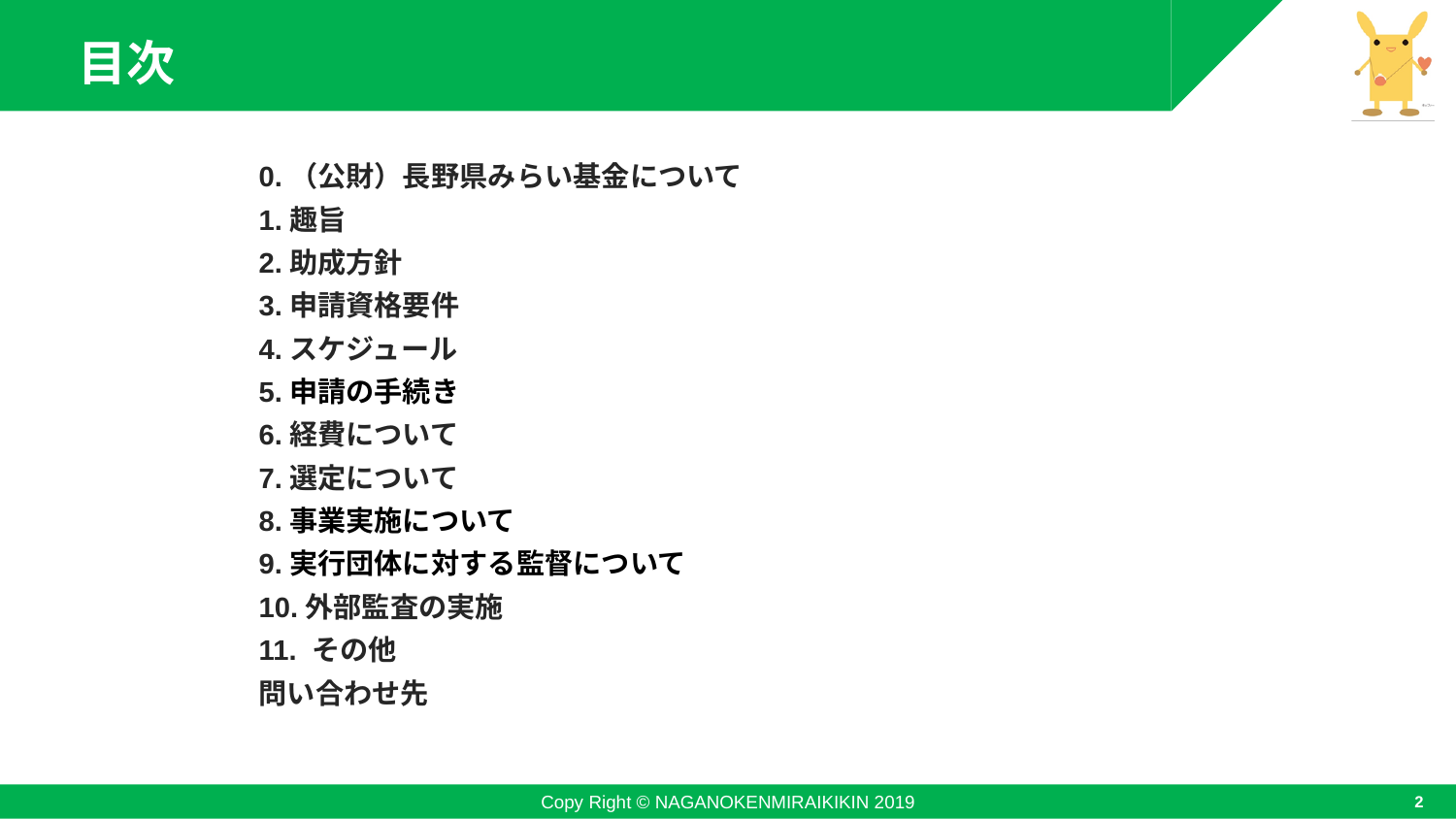

# 目次
0.（公財）長野県みらい基金について
1.趣旨
2.助成方針
3.申請資格要件
4.スケジュール
5.申請の手続き
6.経費について
7.選定について
8.事業実施について
9.実行団体に対する監督について
10.外部監査の実施
11. その他
問い合わせ先
Copy Right © NAGANOKENMIRAIKIKIN 2019
2